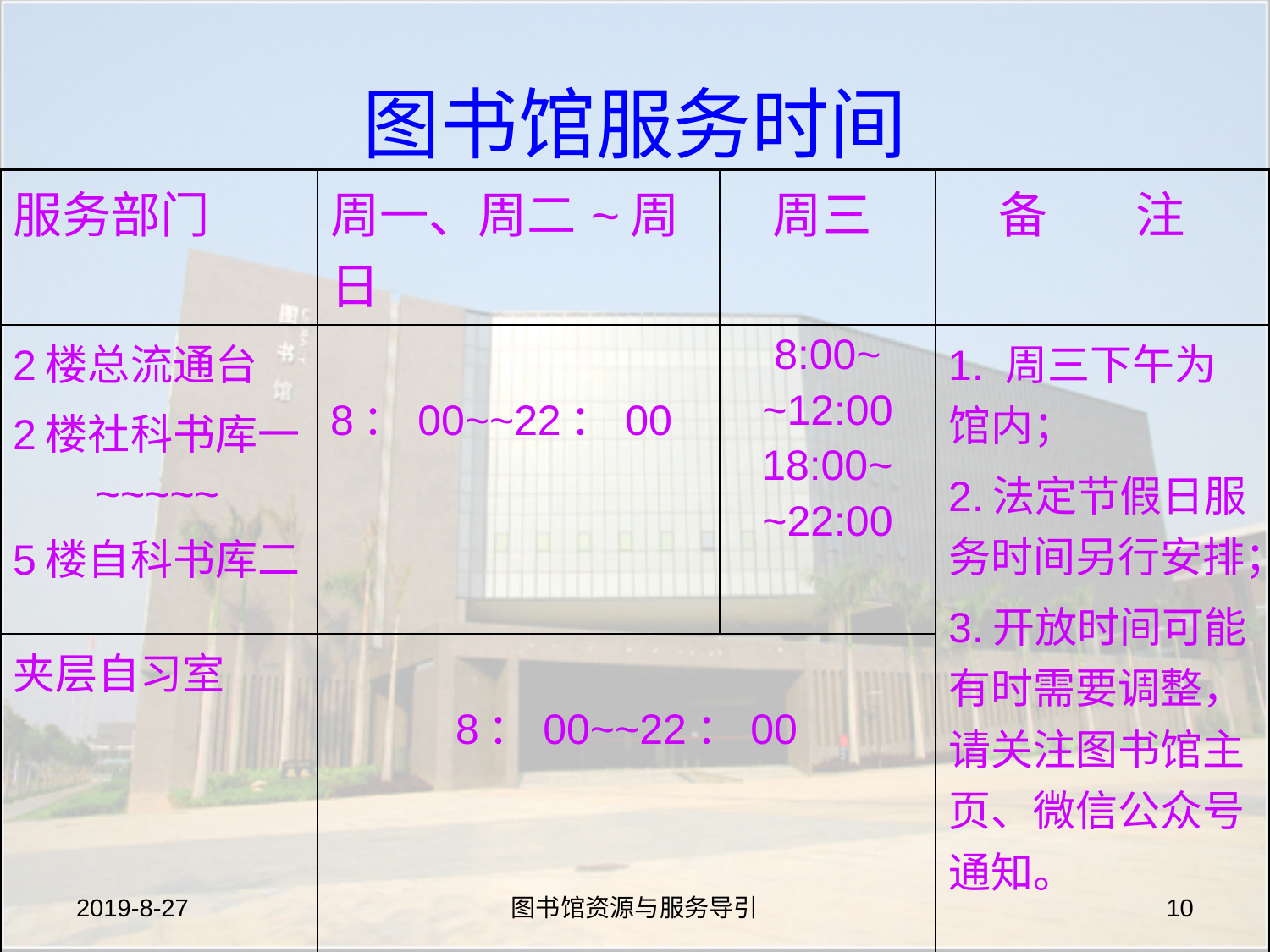

# 图书馆服务时间
| 服务部门 | 周一、周二~周日 | 周三 | 备 注 |
| --- | --- | --- | --- |
| 2楼总流通台 2楼社科书库一 ~~~~~ 5楼自科书库二 | 8：00~~22：00 | 8:00~ ~12:00 18:00~ ~22:00 | 1. 周三下午为馆内； 2.法定节假日服务时间另行安排； 3.开放时间可能有时需要调整，请关注图书馆主页、微信公众号通知。 |
| 夹层自习室 | 8：00~~22：00 |  |  |
2019-8-27
图书馆资源与服务导引
10